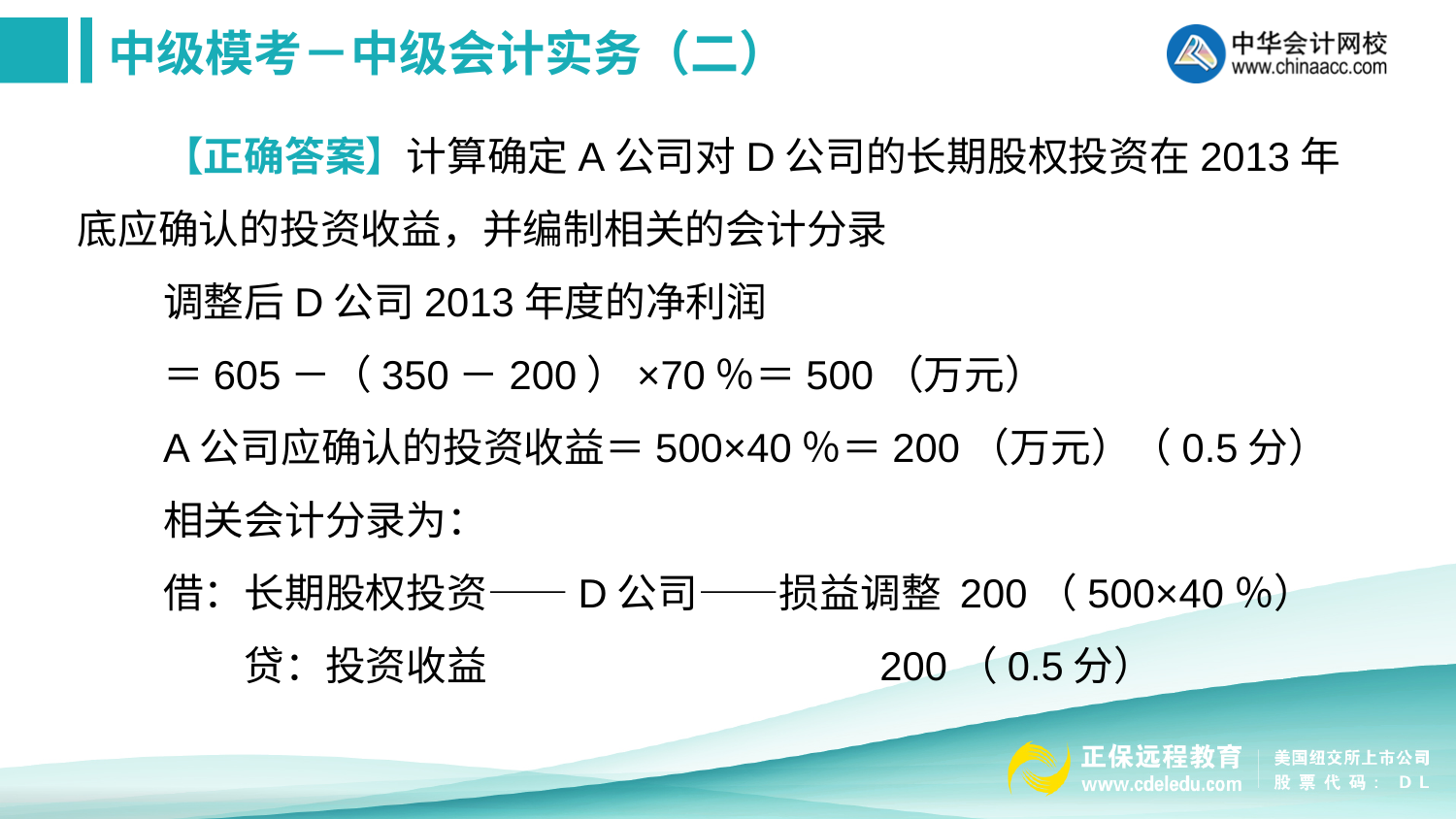

【正确答案】计算确定A公司对D公司的长期股权投资在2013年底应确认的投资收益，并编制相关的会计分录
调整后D公司2013年度的净利润
＝605－（350－200）×70％＝500（万元）
A公司应确认的投资收益＝500×40％＝200（万元）（0.5分）
相关会计分录为：
借：长期股权投资——D公司——损益调整 200（500×40％）
　　贷：投资收益 　　　　　　　　　 200（0.5分）